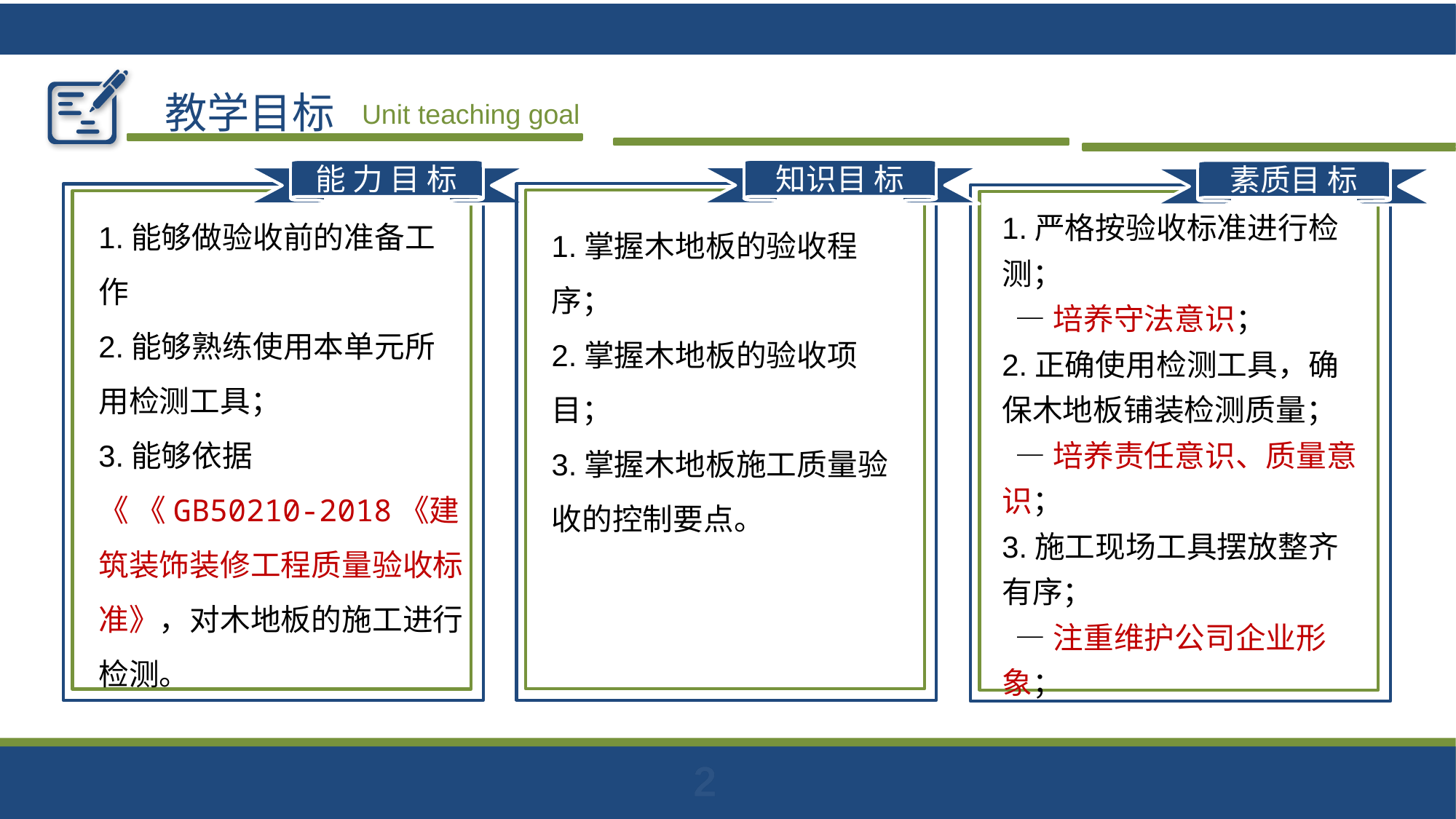

教学目标
Unit teaching goal

知识目 标

1.掌握木地板的验收程序；
2.掌握木地板的验收项目；
3.掌握木地板施工质量验收的控制要点。
能 力 目 标

1.能够做验收前的准备工作
2.能够熟练使用本单元所用检测工具；
3.能够依据《 《GB50210-2018《建筑装饰装修工程质量验收标准》，对木地板的施工进行检测。
素质目 标

1.严格按验收标准进行检测；
  —培养守法意识；
2.正确使用检测工具，确保木地板铺装检测质量；
  —培养责任意识、质量意识；
3.施工现场工具摆放整齐有序；
  —注重维护公司企业形象；

2